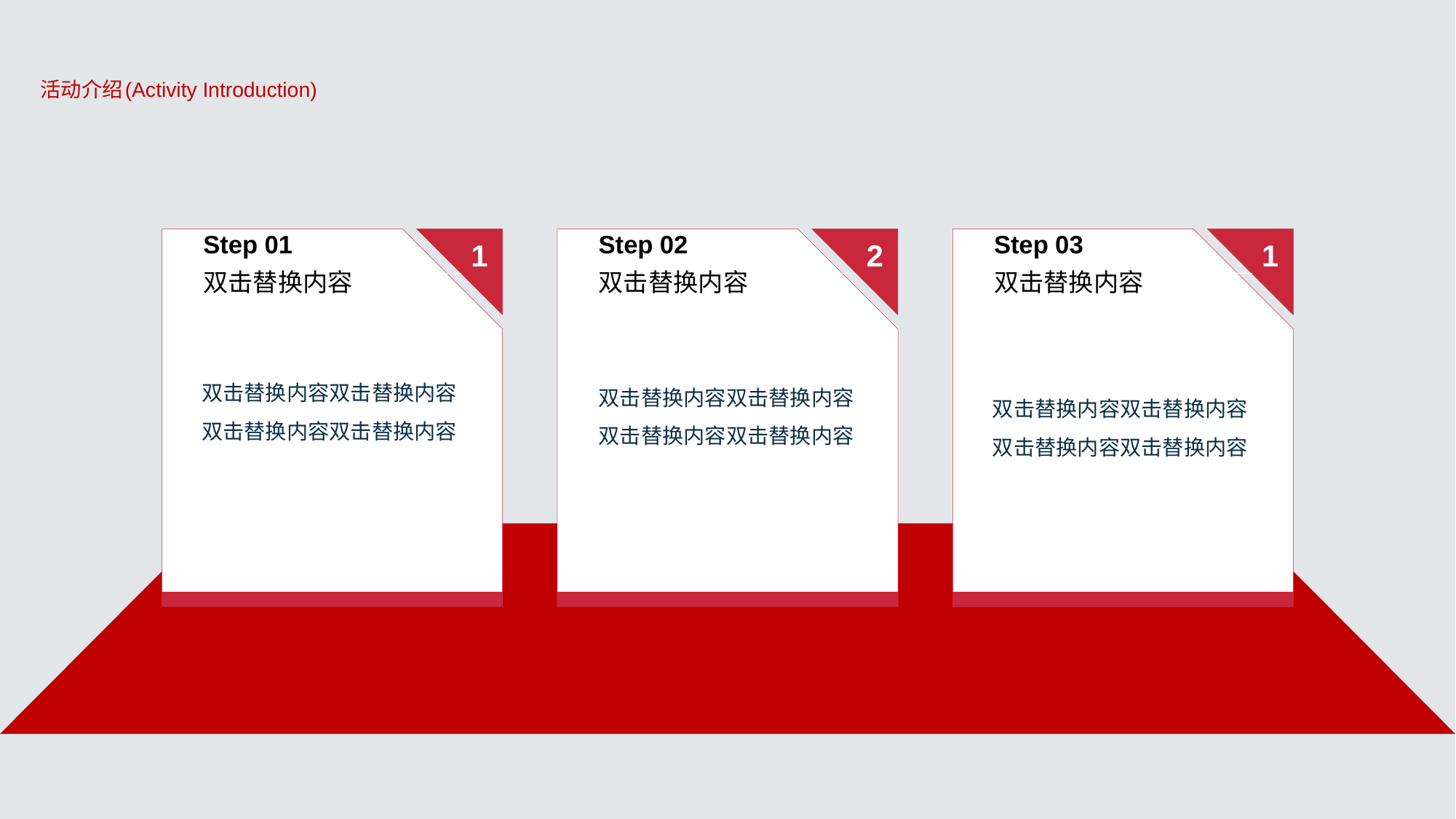

# 活动介绍(Activity Introduction)
Step 01
双击替换内容
双击替换内容双击替换内容双击替换内容双击替换内容

1

Step 02
双击替换内容
双击替换内容双击替换内容双击替换内容双击替换内容

2

Step 03
双击替换内容
双击替换内容双击替换内容双击替换内容双击替换内容

1